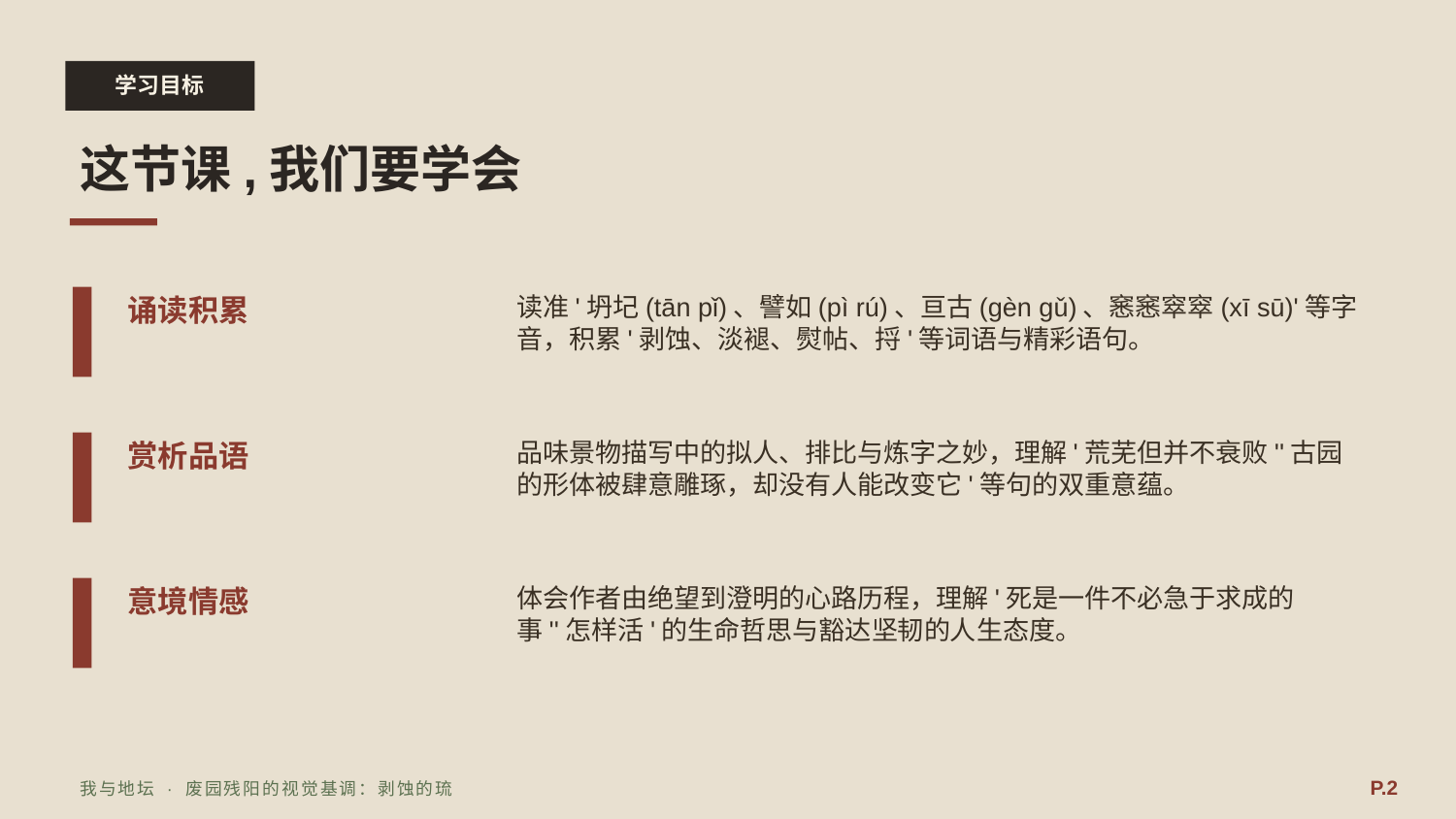

学习目标

这节课,我们要学会

诵读积累
读准'坍圮(tān pǐ)、譬如(pì rú)、亘古(gèn gǔ)、窸窸窣窣(xī sū)'等字音，积累'剥蚀、淡褪、熨帖、捋'等词语与精彩语句。

赏析品语
品味景物描写中的拟人、排比与炼字之妙，理解'荒芜但并不衰败''古园的形体被肆意雕琢，却没有人能改变它'等句的双重意蕴。

意境情感
体会作者由绝望到澄明的心路历程，理解'死是一件不必急于求成的事''怎样活'的生命哲思与豁达坚韧的人生态度。

P.2
我与地坛 · 废园残阳的视觉基调：剥蚀的琉